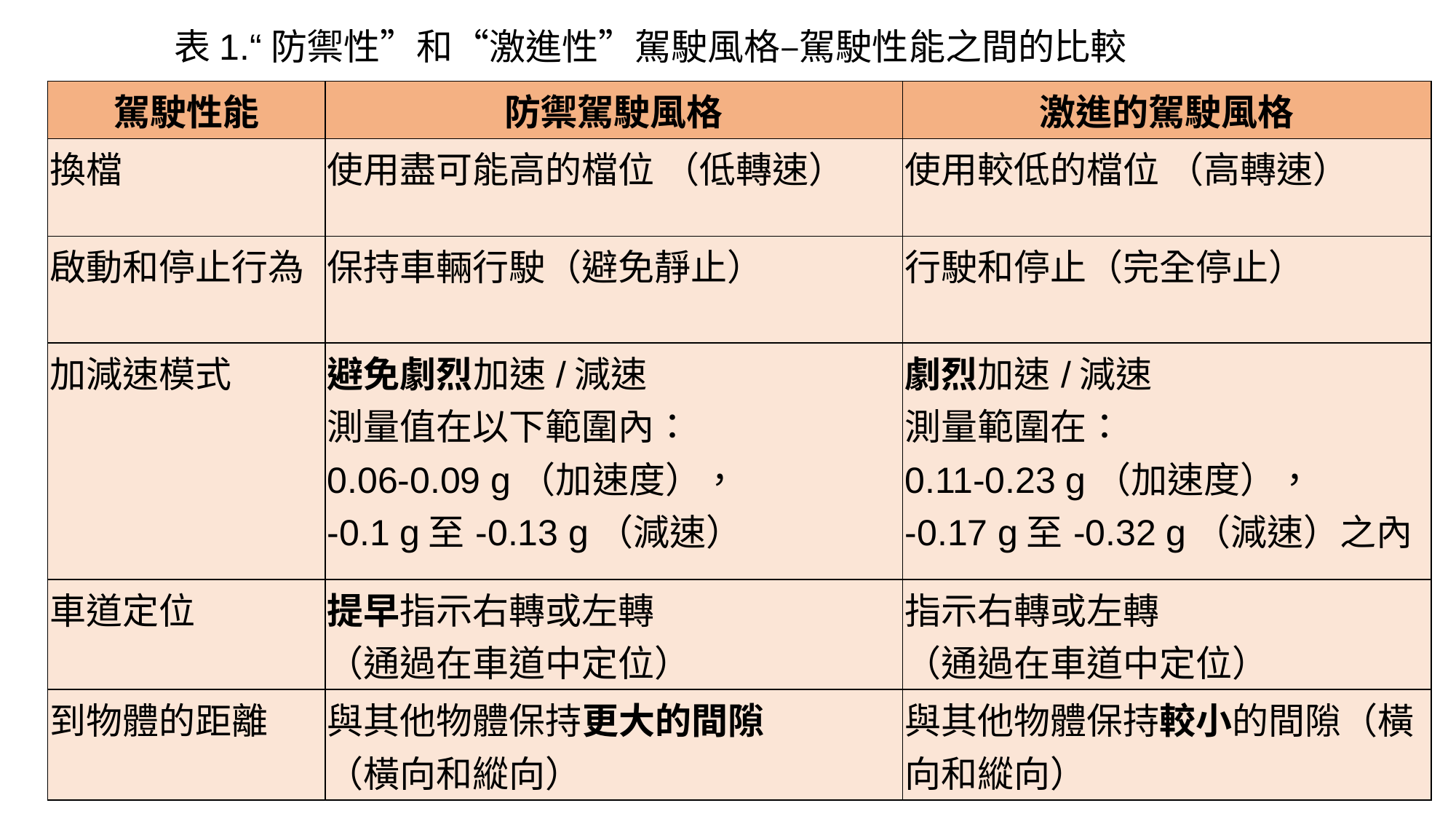

表1.“防禦性”和“激進性”駕駛風格–駕駛性能之間的比較
| 駕駛性能 | 防禦駕駛風格 | 激進的駕駛風格 |
| --- | --- | --- |
| 換檔 | 使用盡可能高的檔位 （低轉速） | 使用較低的檔位 （高轉速） |
| 啟動和停止行為 | 保持車輛行駛（避免靜止） | 行駛和停止（完全停止） |
| 加減速模式 | 避免劇烈加速/減速 測量值在以下範圍內： 0.06-0.09 g（加速度）， -0.1 g至-0.13 g（減速） | 劇烈加速/減速 測量範圍在： 0.11-0.23 g（加速度）， -0.17 g至-0.32 g（減速）之內 |
| 車道定位 | 提早指示右轉或左轉 （通過在車道中定位） | 指示右轉或左轉 （通過在車道中定位） |
| 到物體的距離 | 與其他物體保持更大的間隙 （橫向和縱向） | 與其他物體保持較小的間隙（橫向和縱向） |

8